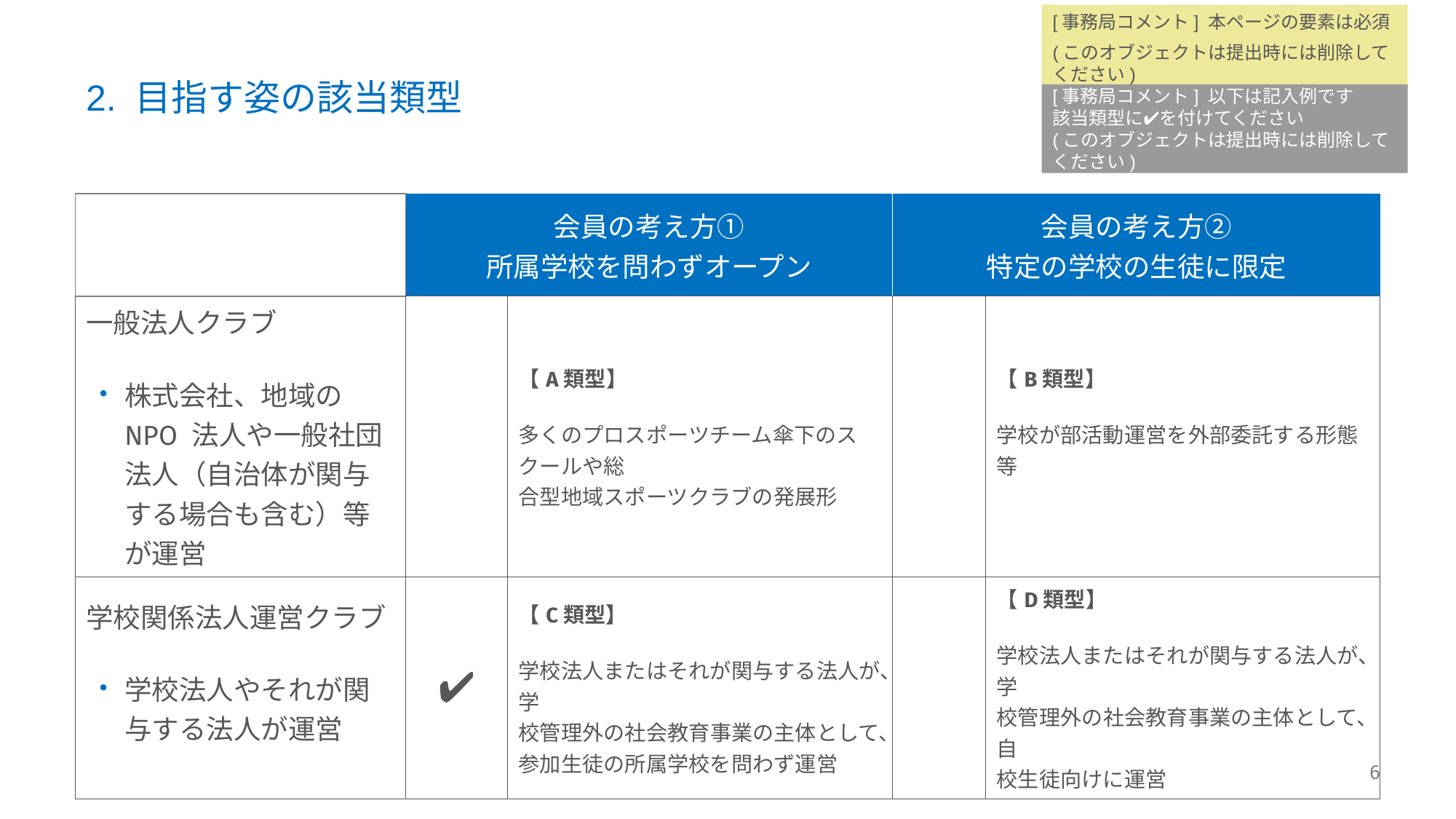

[事務局コメント] 本ページの要素は必須
(このオブジェクトは提出時には削除してください)
2. 目指す姿の該当類型
[事務局コメント] 以下は記入例です
該当類型に✔を付けてください
(このオブジェクトは提出時には削除してください)
|  | 会員の考え方① 所属学校を問わずオープン |  | 会員の考え方② 特定の学校の生徒に限定 |  |
| --- | --- | --- | --- | --- |
| 一般法人クラブ 株式会社、地域のNPO 法人や一般社団法人（自治体が関与する場合も含む）等が運営 |  | 【A類型】 多くのプロスポーツチーム傘下のスクールや総 合型地域スポーツクラブの発展形 |  | 【B類型】 学校が部活動運営を外部委託する形態等 |
| 学校関係法人運営クラブ 学校法人やそれが関与する法人が運営 | ✔ | 【C類型】 学校法人またはそれが関与する法人が、学 校管理外の社会教育事業の主体として、参加生徒の所属学校を問わず運営 |  | 【D類型】 学校法人またはそれが関与する法人が、学 校管理外の社会教育事業の主体として、自 校生徒向けに運営 |